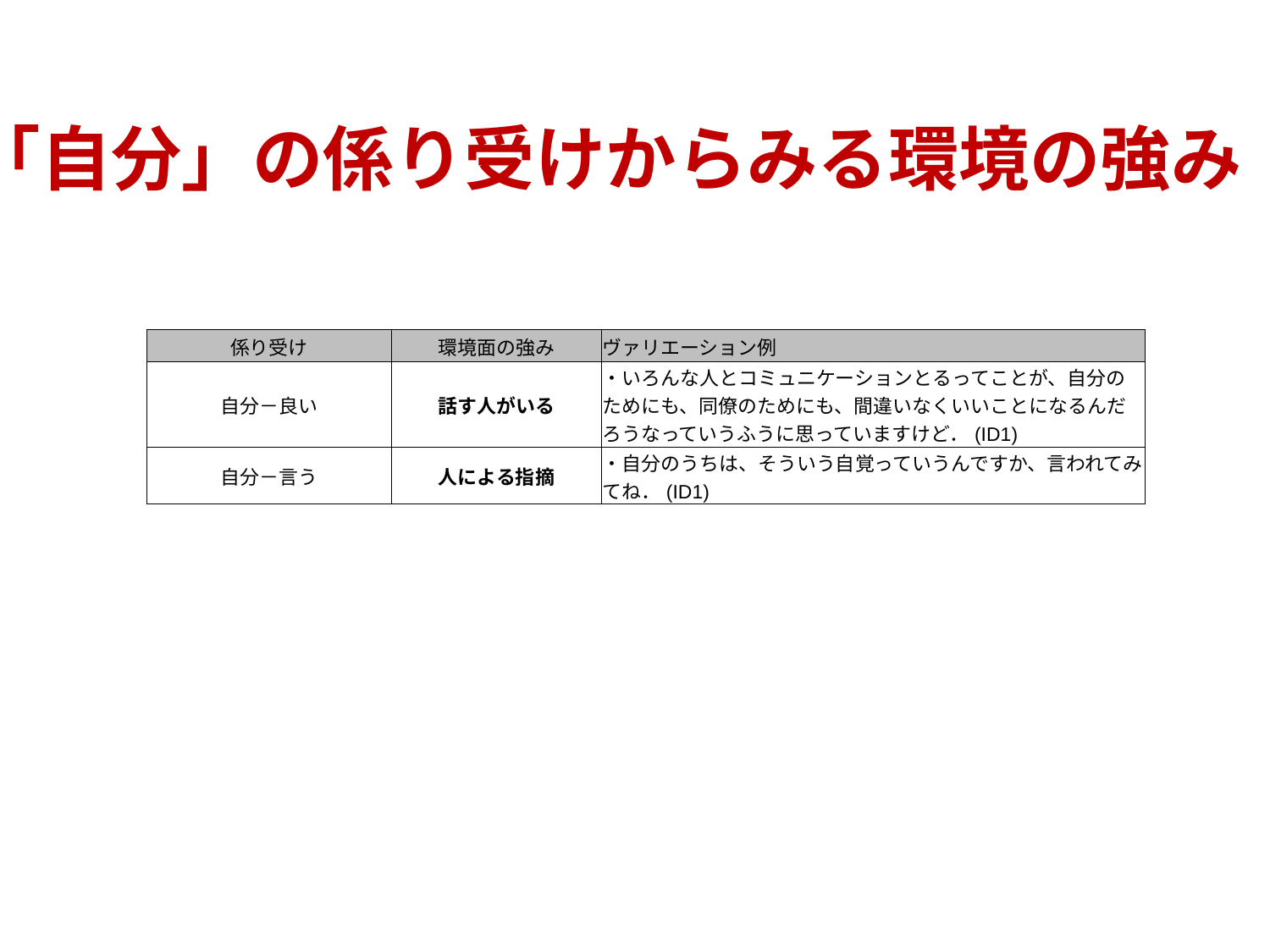

# 「自分」の係り受けからみる環境の強み
| 係り受け | 環境面の強み | ヴァリエーション例 |
| --- | --- | --- |
| 自分－良い | 話す人がいる | ・いろんな人とコミュニケーションとるってことが、自分のためにも、同僚のためにも、間違いなくいいことになるんだろうなっていうふうに思っていますけど．(ID1) |
| 自分－言う | 人による指摘 | ・自分のうちは、そういう自覚っていうんですか、言われてみてね．(ID1) |